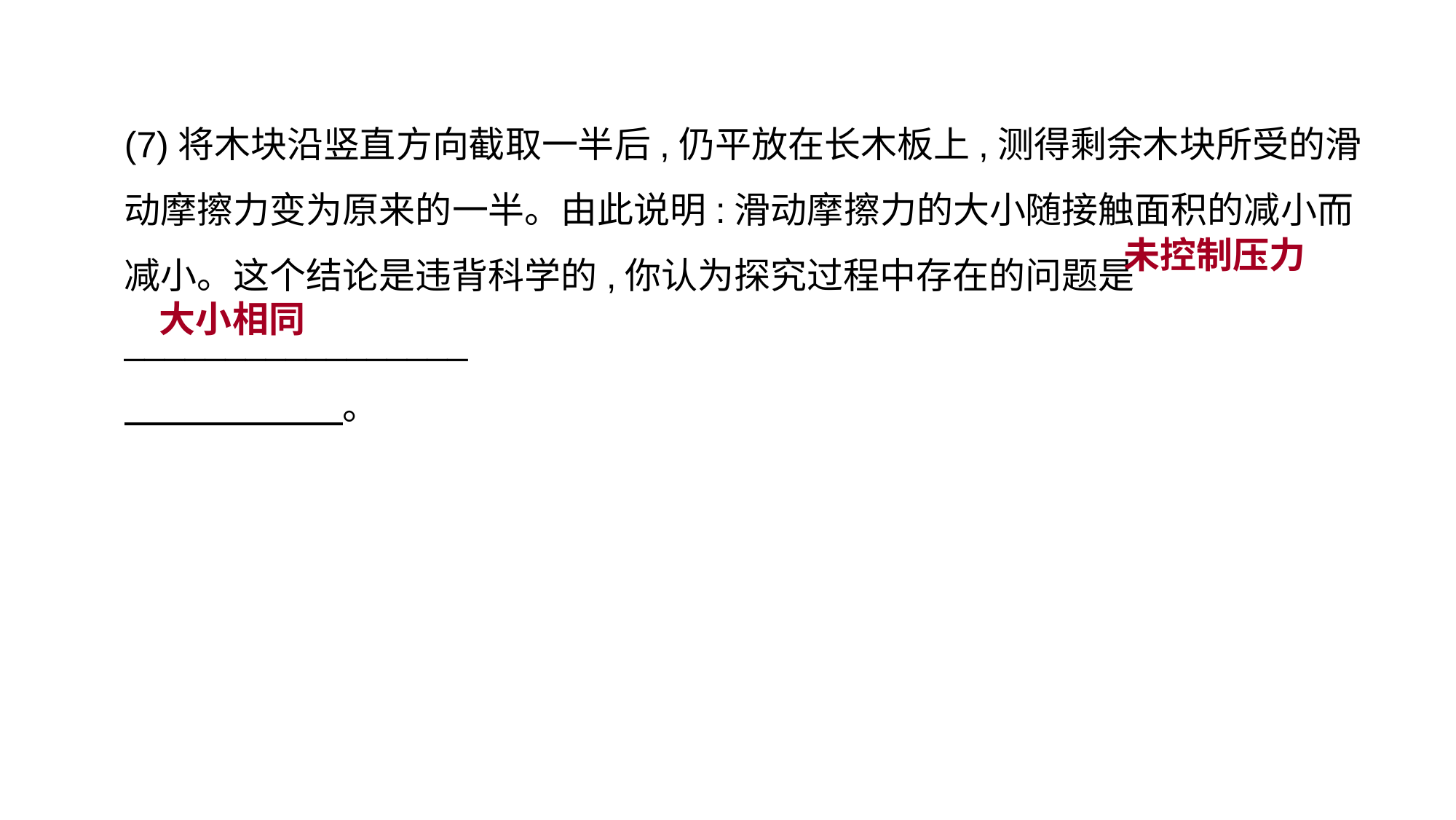

(7)将木块沿竖直方向截取一半后,仍平放在长木板上,测得剩余木块所受的滑动摩擦力变为原来的一半。由此说明:滑动摩擦力的大小随接触面积的减小而减小。这个结论是违背科学的,你认为探究过程中存在的问题是_________________
　　　　　　。
未控制压力
大小相同